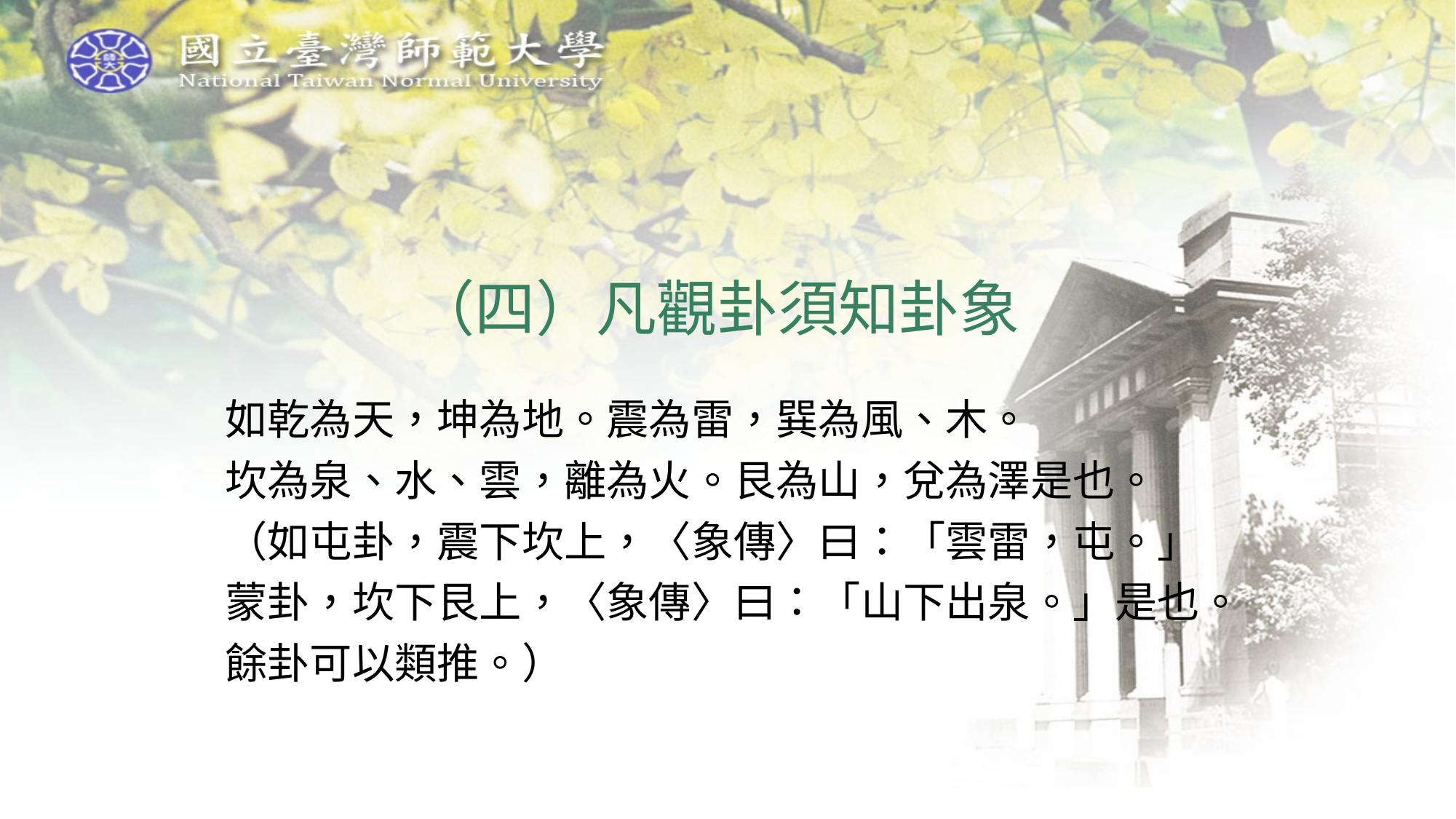

# （四）凡觀卦須知卦象
如乾為天，坤為地。震為雷，巽為風、木。
坎為泉、水、雲，離為火。艮為山，兌為澤是也。
（如屯卦，震下坎上，〈象傳〉曰：「雲雷，屯。」
蒙卦，坎下艮上，〈象傳〉曰：「山下出泉。」是也。
餘卦可以類推。）